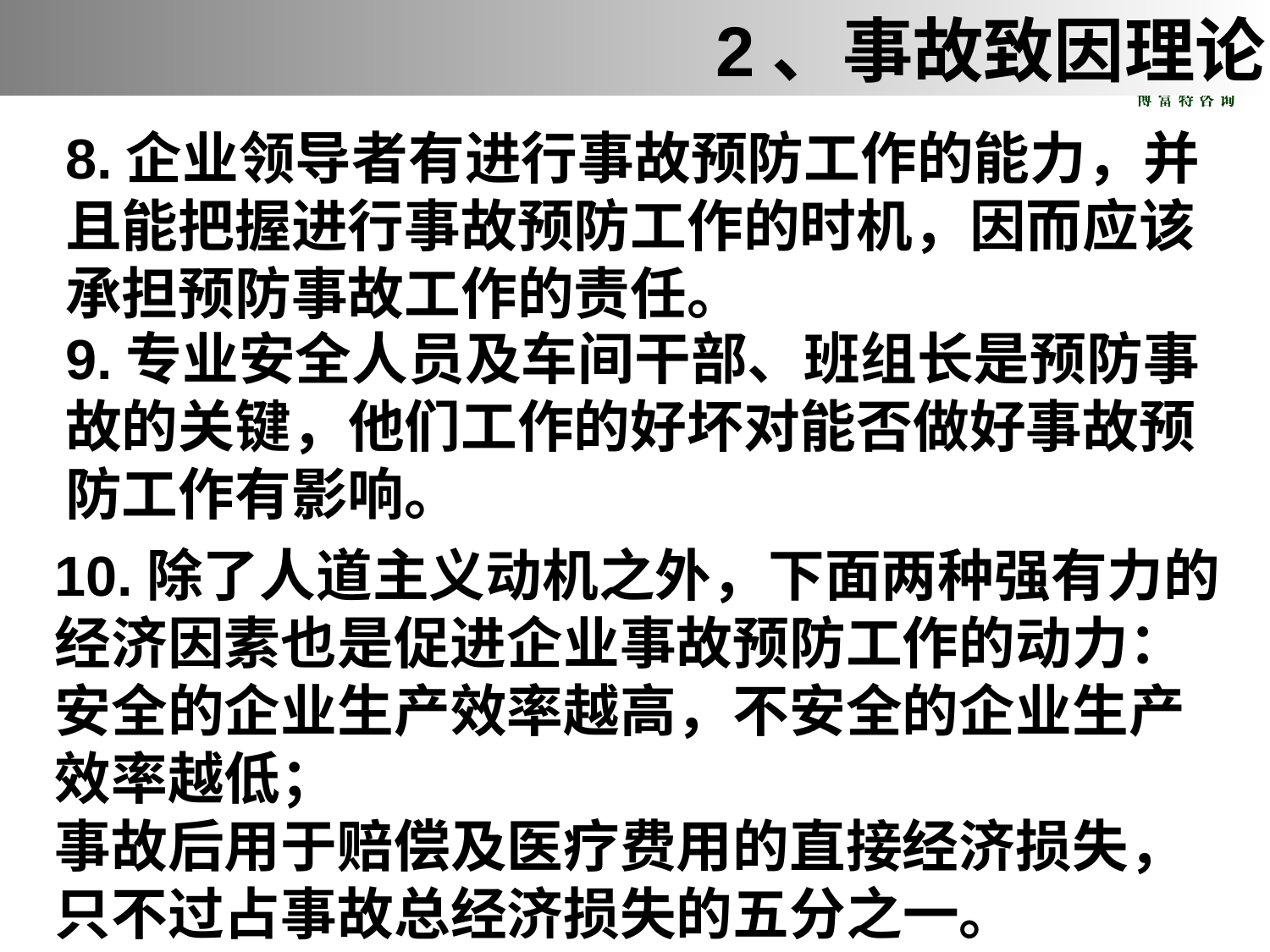

2、事故致因理论
8.企业领导者有进行事故预防工作的能力，并且能把握进行事故预防工作的时机，因而应该承担预防事故工作的责任。
9.专业安全人员及车间干部、班组长是预防事故的关键，他们工作的好坏对能否做好事故预防工作有影响。
10.除了人道主义动机之外，下面两种强有力的经济因素也是促进企业事故预防工作的动力：
安全的企业生产效率越高，不安全的企业生产效率越低；
事故后用于赔偿及医疗费用的直接经济损失，只不过占事故总经济损失的五分之一。